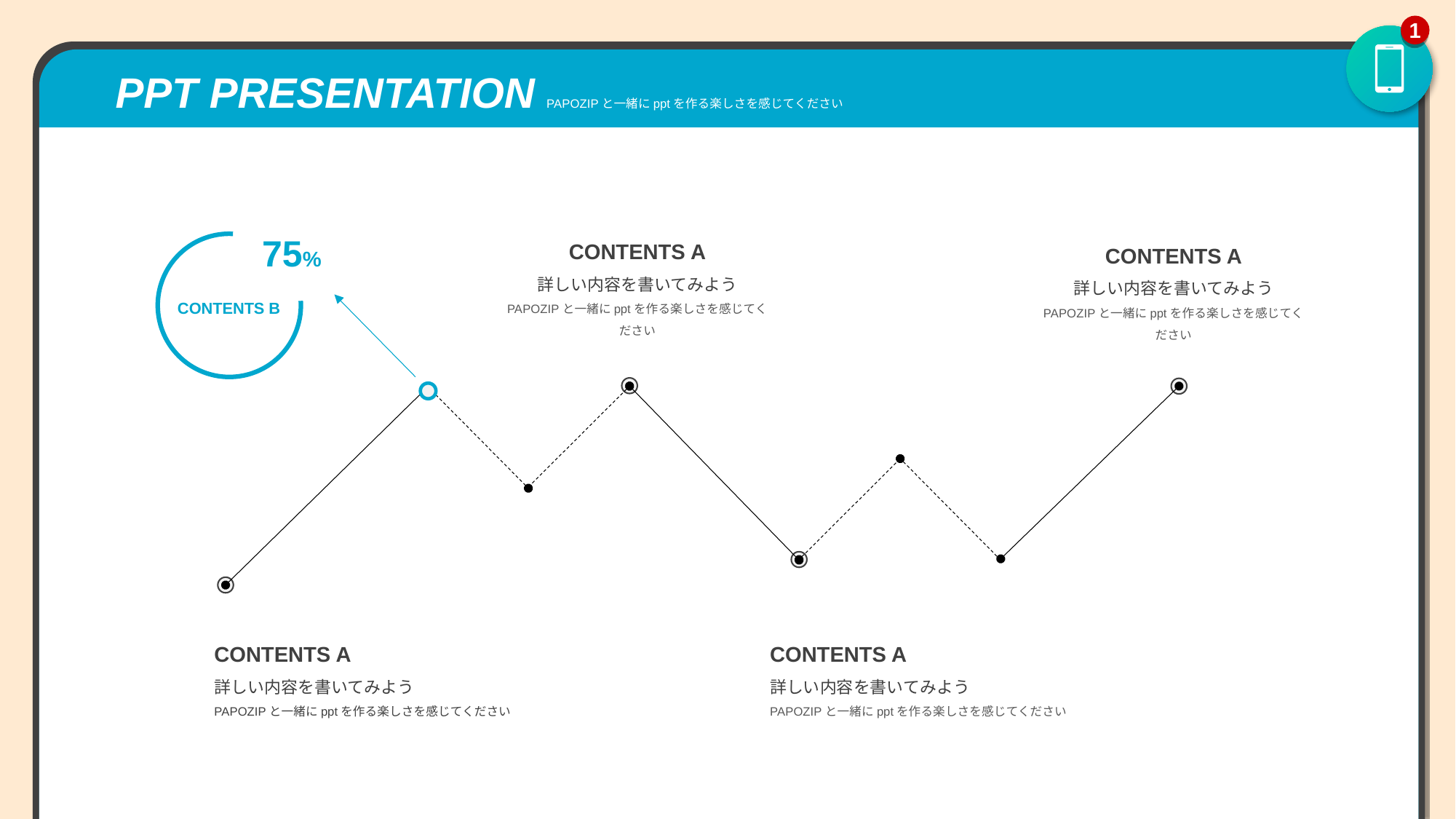

1

PPT PRESENTATION PAPOZIPと一緒にpptを作る楽しさを感じてください

CONTENTS A
詳しい内容を書いてみよう
PAPOZIPと一緒にpptを作る楽しさを感じてください
75%
CONTENTS A
詳しい内容を書いてみよう
PAPOZIPと一緒にpptを作る楽しさを感じてください

CONTENTS B

CONTENTS A
詳しい内容を書いてみよう
PAPOZIPと一緒にpptを作る楽しさを感じてください
CONTENTS A
詳しい内容を書いてみよう
PAPOZIPと一緒にpptを作る楽しさを感じてください